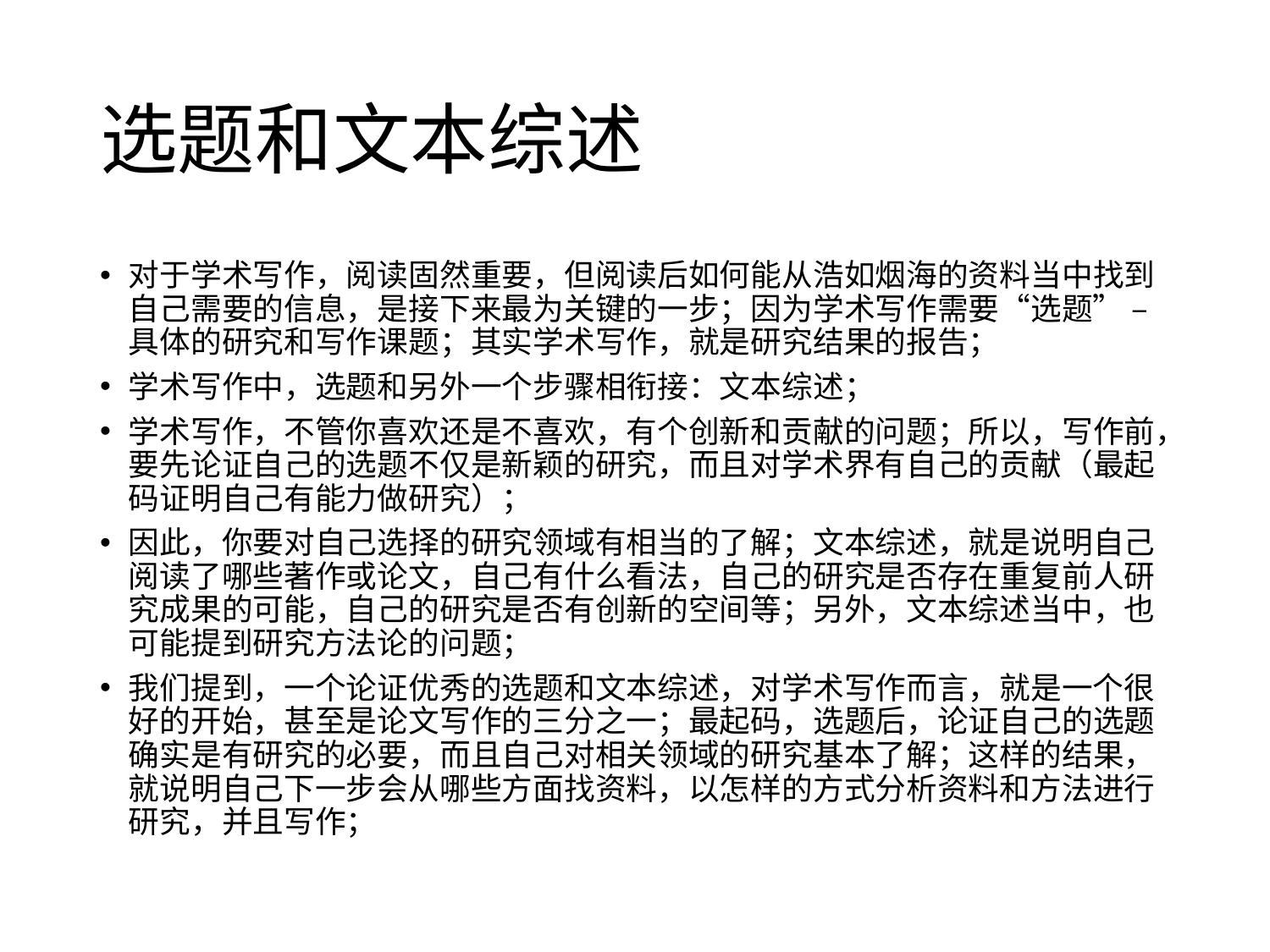

# 选题和文本综述
对于学术写作，阅读固然重要，但阅读后如何能从浩如烟海的资料当中找到自己需要的信息，是接下来最为关键的一步；因为学术写作需要“选题” – 具体的研究和写作课题；其实学术写作，就是研究结果的报告；
学术写作中，选题和另外一个步骤相衔接：文本综述；
学术写作，不管你喜欢还是不喜欢，有个创新和贡献的问题；所以，写作前，要先论证自己的选题不仅是新颖的研究，而且对学术界有自己的贡献（最起码证明自己有能力做研究）；
因此，你要对自己选择的研究领域有相当的了解；文本综述，就是说明自己阅读了哪些著作或论文，自己有什么看法，自己的研究是否存在重复前人研究成果的可能，自己的研究是否有创新的空间等；另外，文本综述当中，也可能提到研究方法论的问题；
我们提到，一个论证优秀的选题和文本综述，对学术写作而言，就是一个很好的开始，甚至是论文写作的三分之一；最起码，选题后，论证自己的选题确实是有研究的必要，而且自己对相关领域的研究基本了解；这样的结果，就说明自己下一步会从哪些方面找资料，以怎样的方式分析资料和方法进行研究，并且写作；